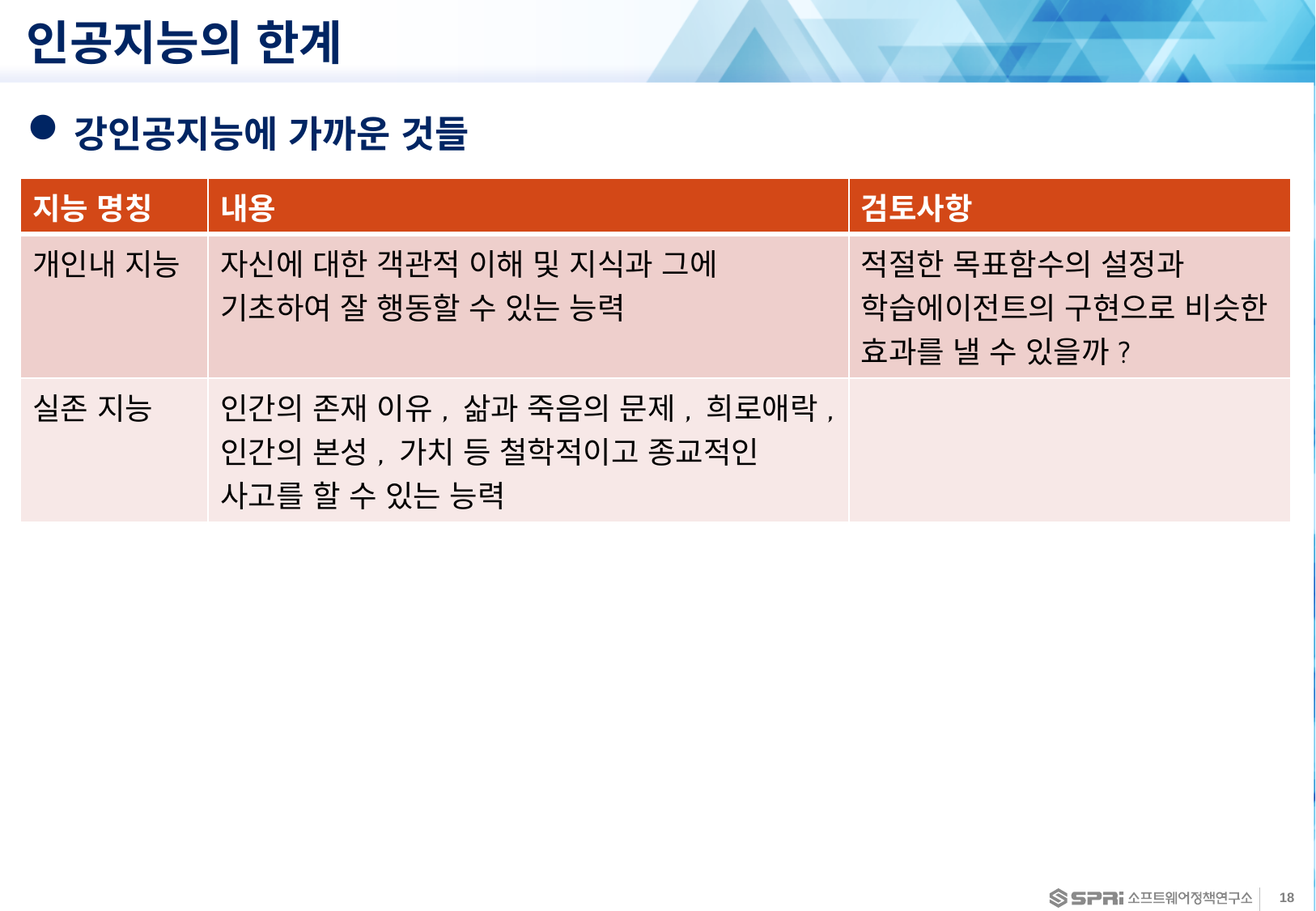

# 인공지능의 한계
강인공지능에 가까운 것들

| 지능 명칭 | 내용 | 검토사항 |
| --- | --- | --- |
| 개인내 지능 | 자신에 대한 객관적 이해 및 지식과 그에 기초하여 잘 행동할 수 있는 능력 | 적절한 목표함수의 설정과 학습에이전트의 구현으로 비슷한 효과를 낼 수 있을까? |
| 실존 지능 | 인간의 존재 이유, 삶과 죽음의 문제, 희로애락, 인간의 본성, 가치 등 철학적이고 종교적인 사고를 할 수 있는 능력 |  |